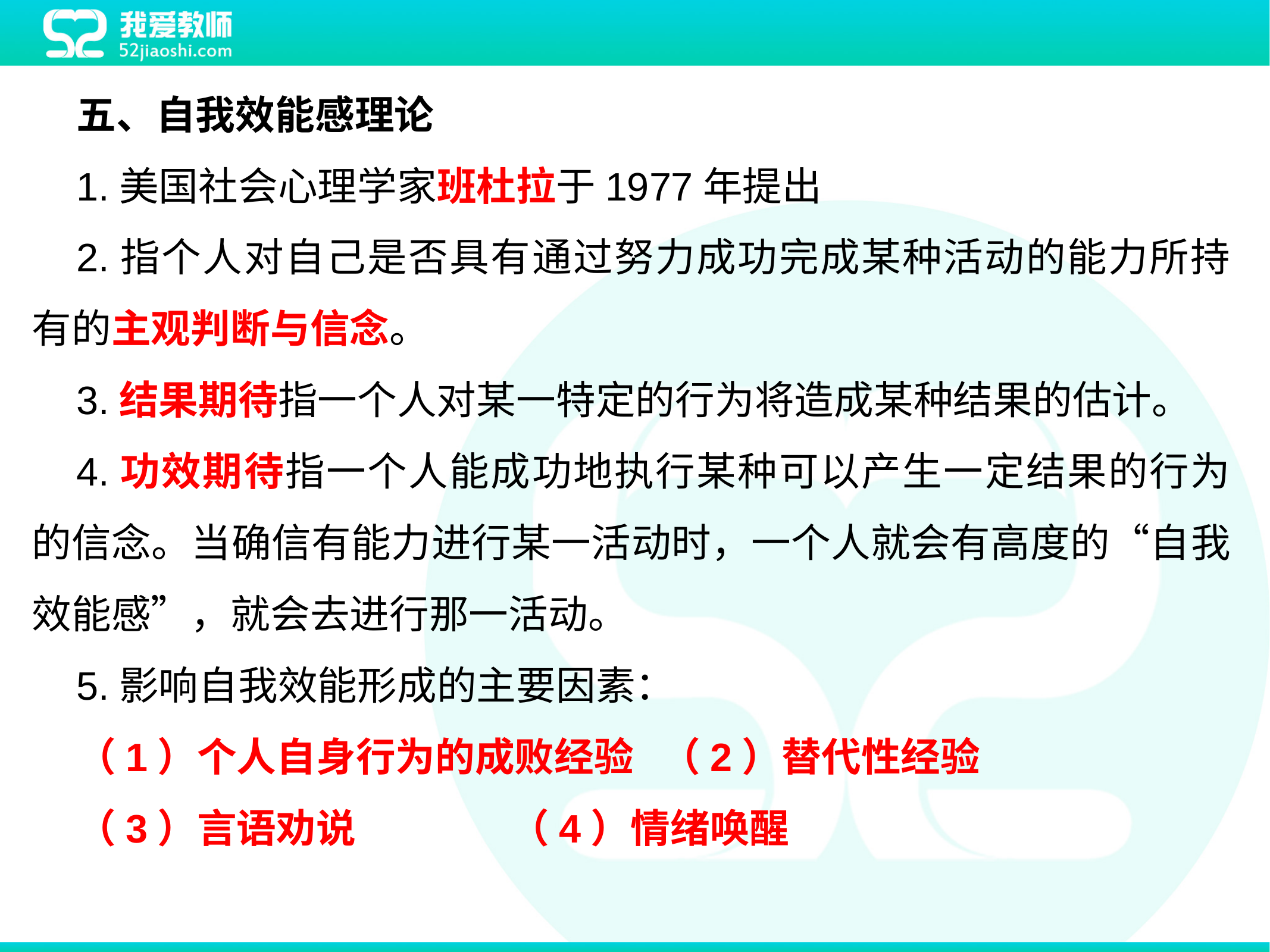

五、自我效能感理论
1.美国社会心理学家班杜拉于1977年提出
2.指个人对自己是否具有通过努力成功完成某种活动的能力所持有的主观判断与信念。
3.结果期待指一个人对某一特定的行为将造成某种结果的估计。
4.功效期待指一个人能成功地执行某种可以产生一定结果的行为的信念。当确信有能力进行某一活动时，一个人就会有高度的“自我效能感”，就会去进行那一活动。
5.影响自我效能形成的主要因素：
（1）个人自身行为的成败经验   （2）替代性经验
（3）言语劝说                 （4）情绪唤醒